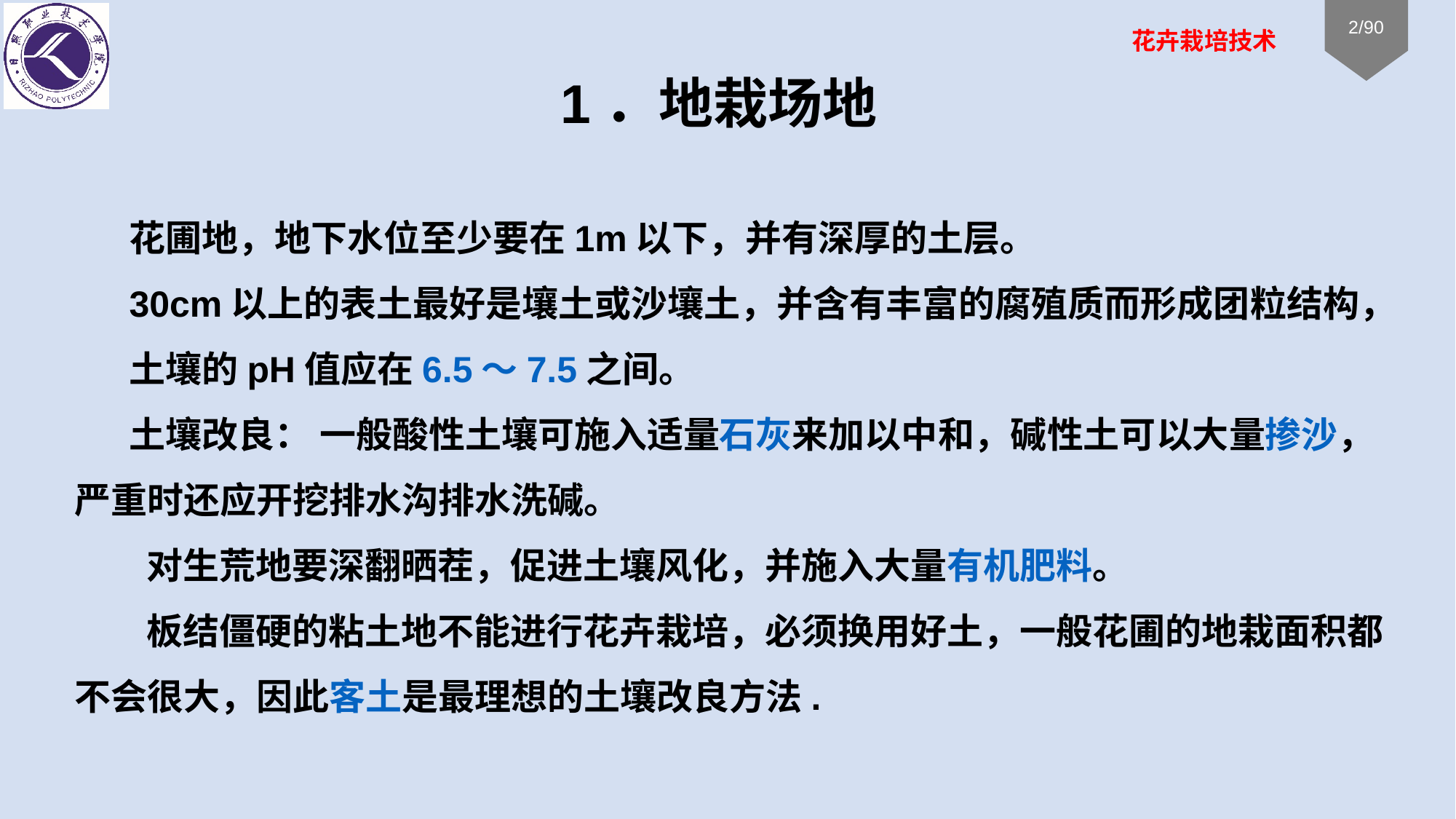

# 1．地栽场地
花圃地，地下水位至少要在1m以下，并有深厚的土层。
30cm以上的表土最好是壤土或沙壤土，并含有丰富的腐殖质而形成团粒结构，
土壤的pH值应在6.5～7.5之间。
土壤改良： 一般酸性土壤可施入适量石灰来加以中和，碱性土可以大量掺沙，严重时还应开挖排水沟排水洗碱。
 对生荒地要深翻晒茬，促进土壤风化，并施入大量有机肥料。
 板结僵硬的粘土地不能进行花卉栽培，必须换用好土，一般花圃的地栽面积都不会很大，因此客土是最理想的土壤改良方法.